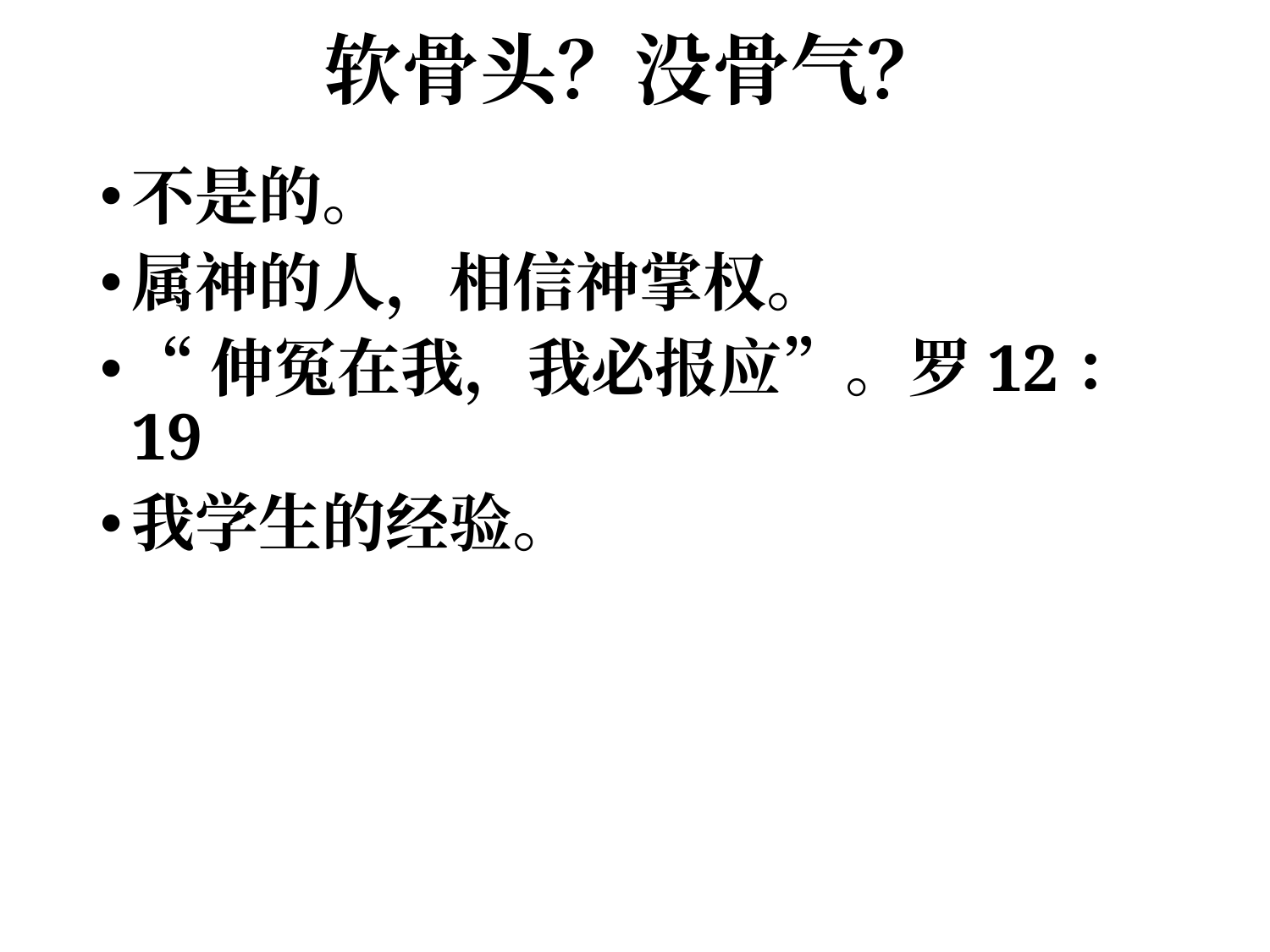

# 软骨头？没骨气？
不是的。
属神的人，相信神掌权。
“伸冤在我，我必报应”。罗12：19
我学生的经验。